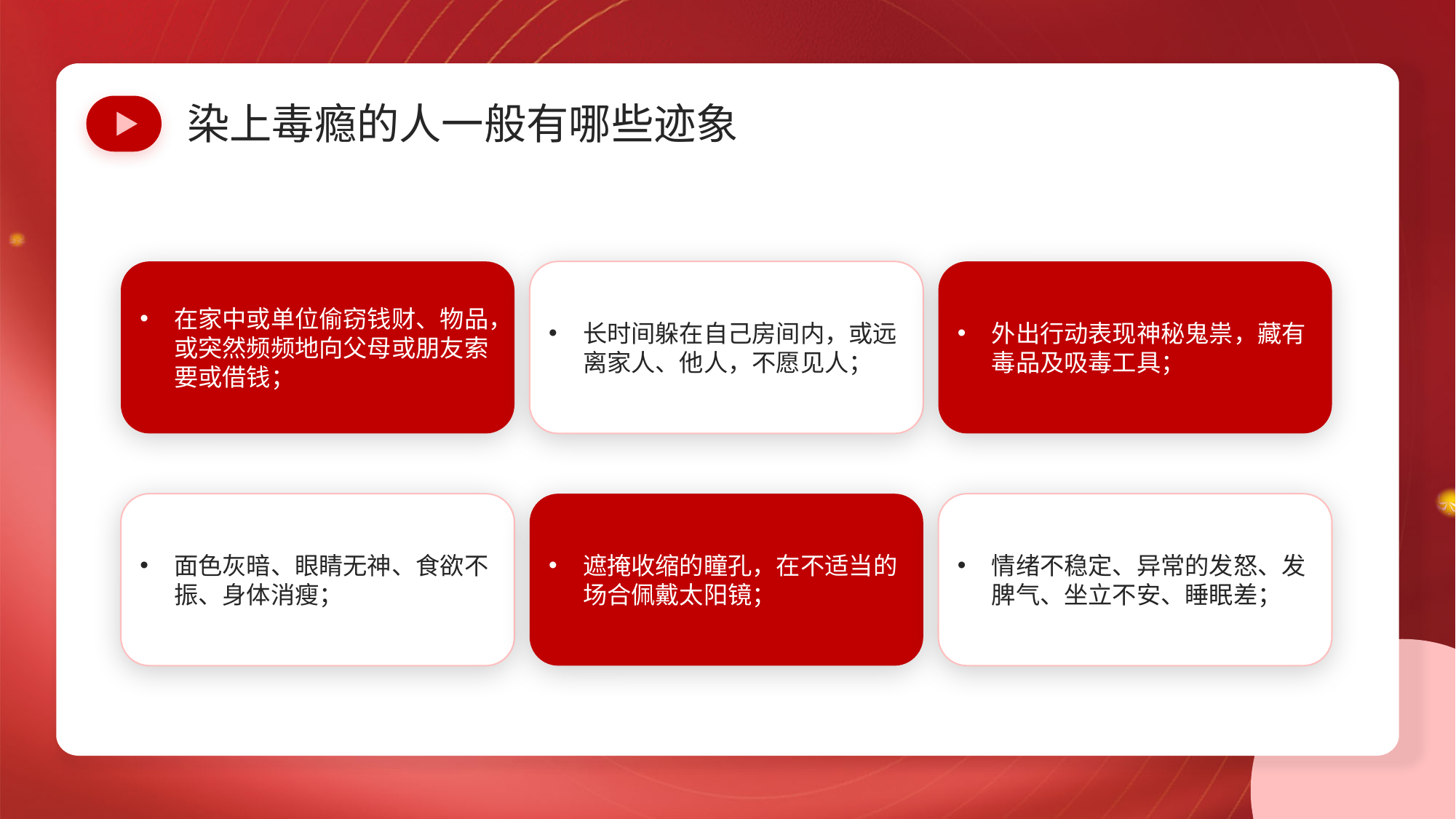

染上毒瘾的人一般有哪些迹象
在家中或单位偷窃钱财、物品，或突然频频地向父母或朋友索要或借钱；
长时间躲在自己房间内，或远离家人、他人，不愿见人；
外出行动表现神秘鬼祟，藏有毒品及吸毒工具；
面色灰暗、眼睛无神、食欲不振、身体消瘦；
遮掩收缩的瞳孔，在不适当的场合佩戴太阳镜；
情绪不稳定、异常的发怒、发脾气、坐立不安、睡眠差；